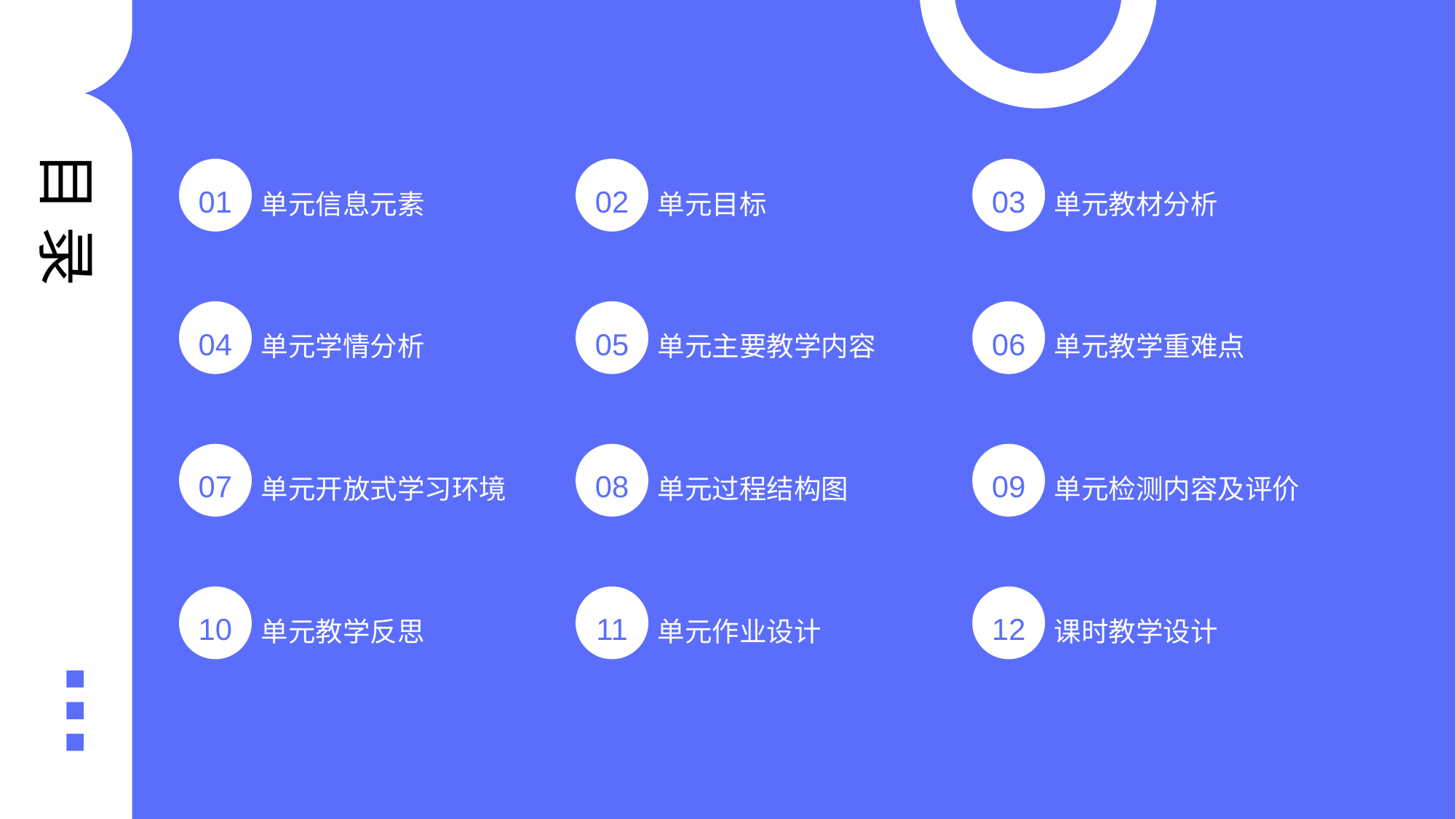

目 录

单元信息元素

单元目标

单元教材分析
01
02
03

单元学情分析

单元主要教学内容

单元教学重难点
04
05
06

单元开放式学习环境

单元过程结构图

单元检测内容及评价
07
08
09

单元教学反思

单元作业设计

课时教学设计
10
11
12